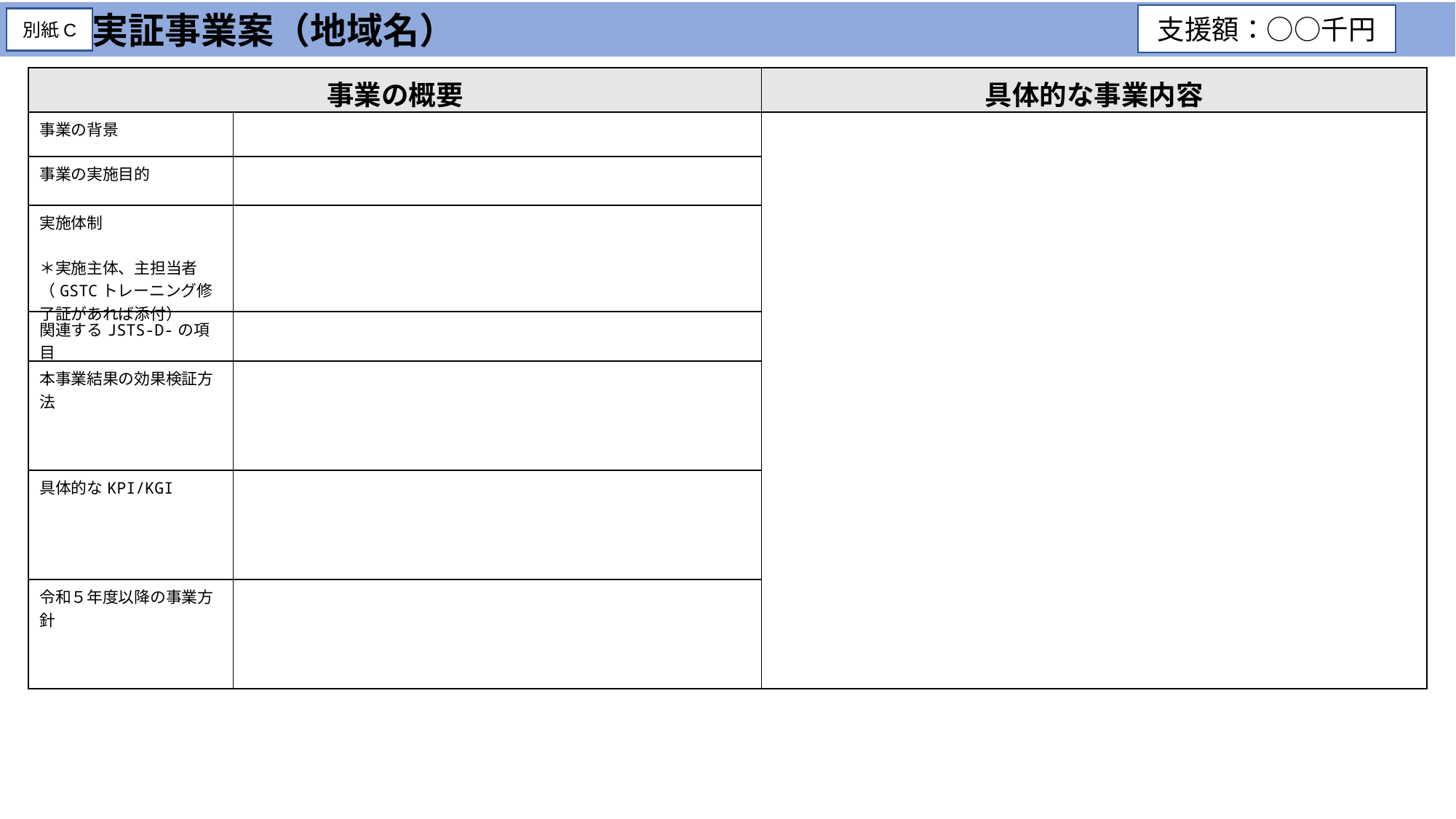

実証事業案（地域名）
支援額：○○千円
別紙C
| 事業の概要 |  | 具体的な事業内容 |
| --- | --- | --- |
| 事業の背景 |  |  |
| 事業の実施目的 |  |  |
| 実施体制 ＊実施主体、主担当者 （GSTCトレーニング修了証があれば添付） |  |  |
| 関連するJSTS-D-の項目 |  |  |
| 本事業結果の効果検証方法 |  |  |
| 具体的なKPI/KGI |  |  |
| 令和５年度以降の事業方針 |  |  |